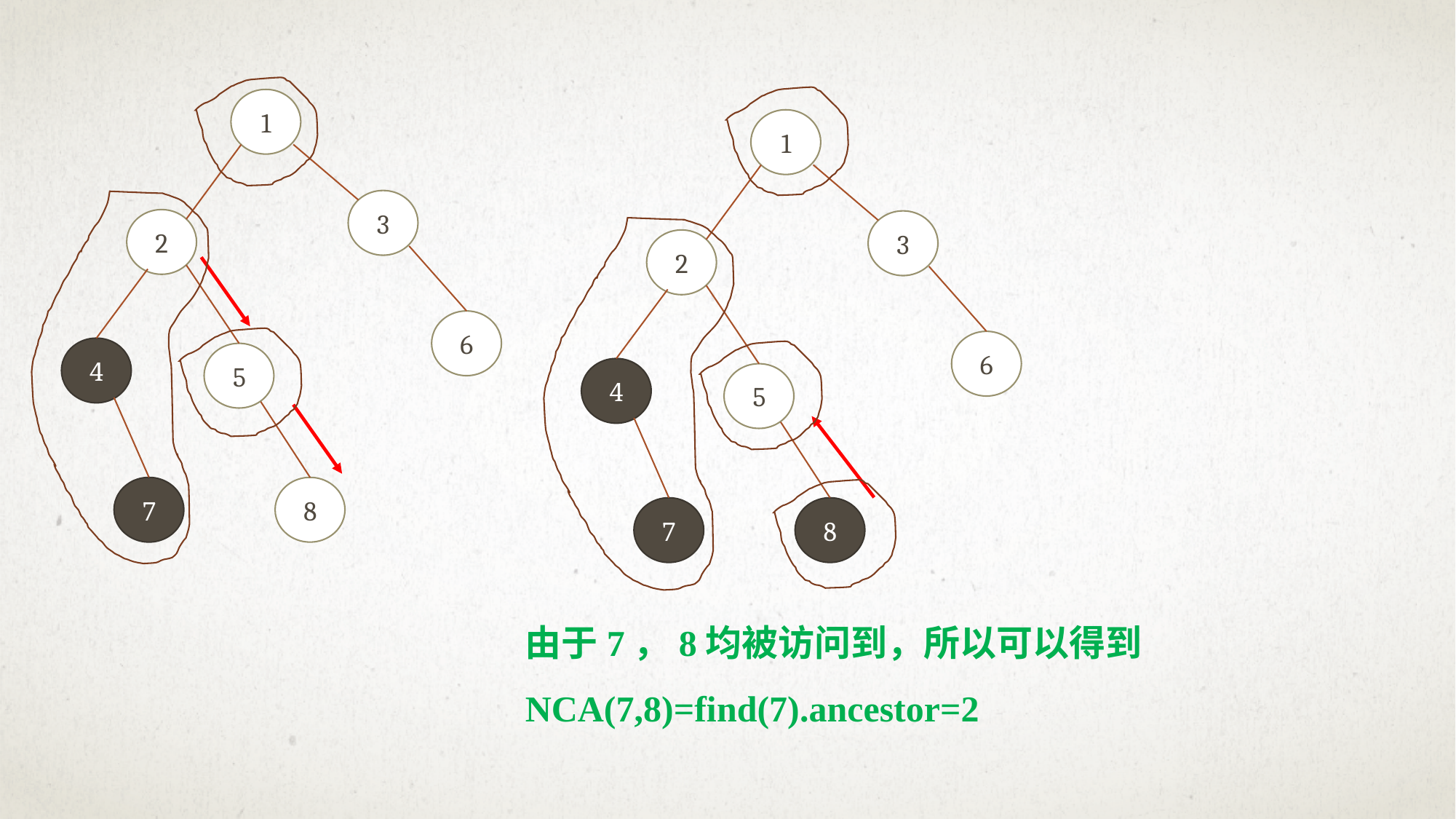

1
1
3

2
3

2
6

6
4

5
4
5
8
7

8
7
由于7，8均被访问到，所以可以得到NCA(7,8)=find(7).ancestor=2